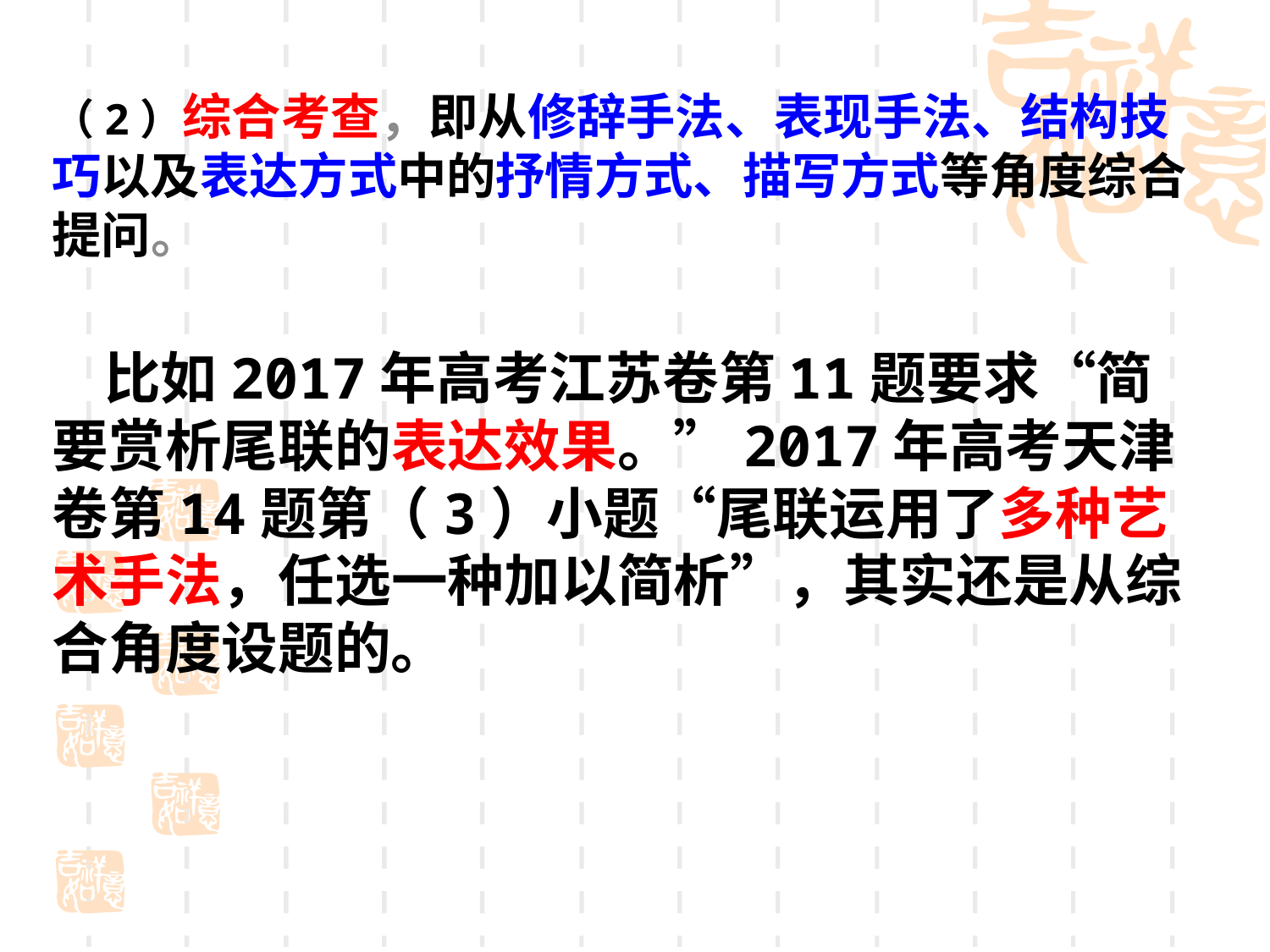

（2）综合考查，即从修辞手法、表现手法、结构技巧以及表达方式中的抒情方式、描写方式等角度综合提问。
   比如2017年高考江苏卷第11题要求“简要赏析尾联的表达效果。”2017年高考天津卷第14题第（3）小题“尾联运用了多种艺术手法，任选一种加以简析”，其实还是从综合角度设题的。
#